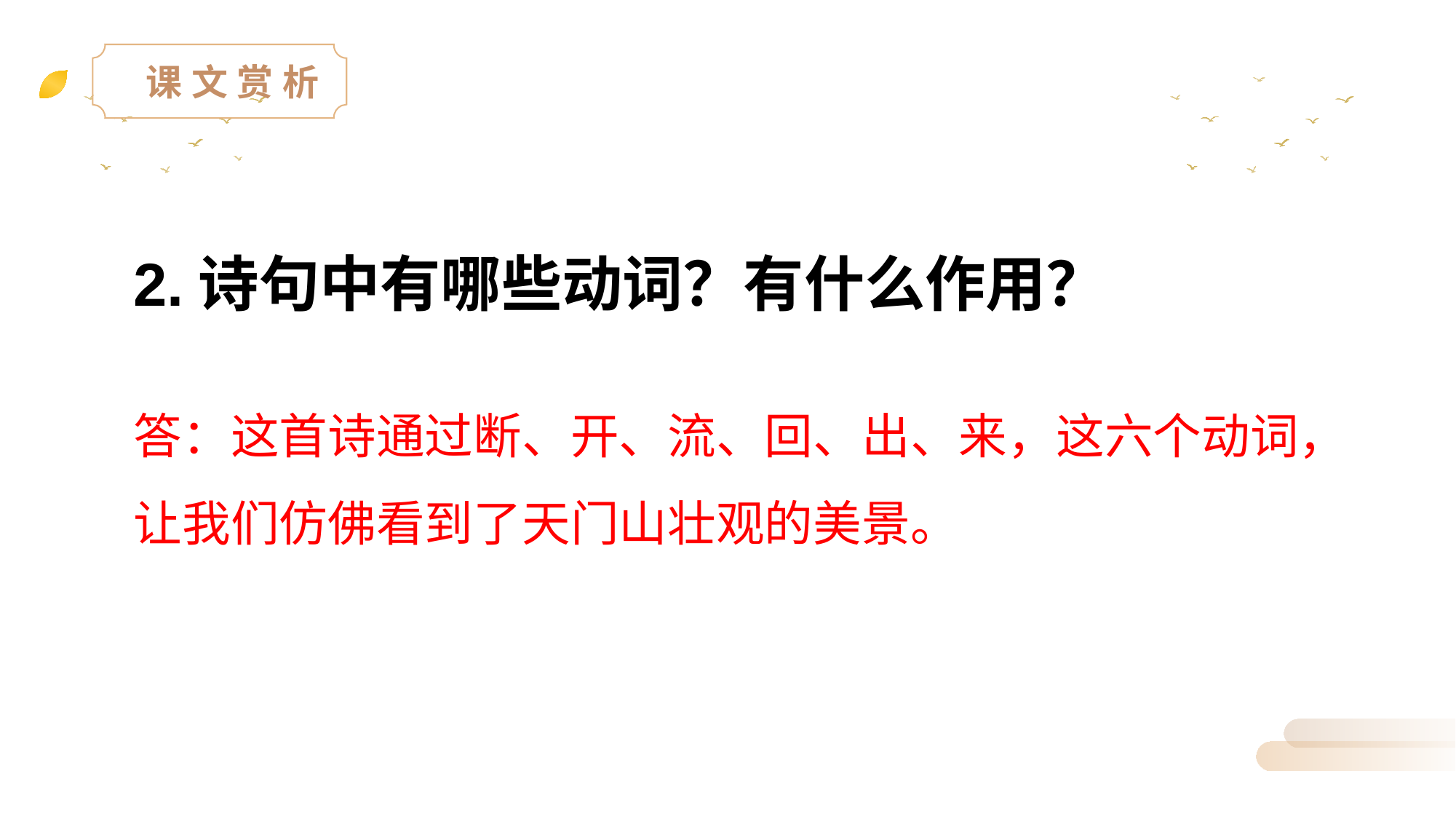

课文赏析
2.诗句中有哪些动词？有什么作用？
答：这首诗通过断、开、流、回、出、来，这六个动词，让我们仿佛看到了天门山壮观的美景。